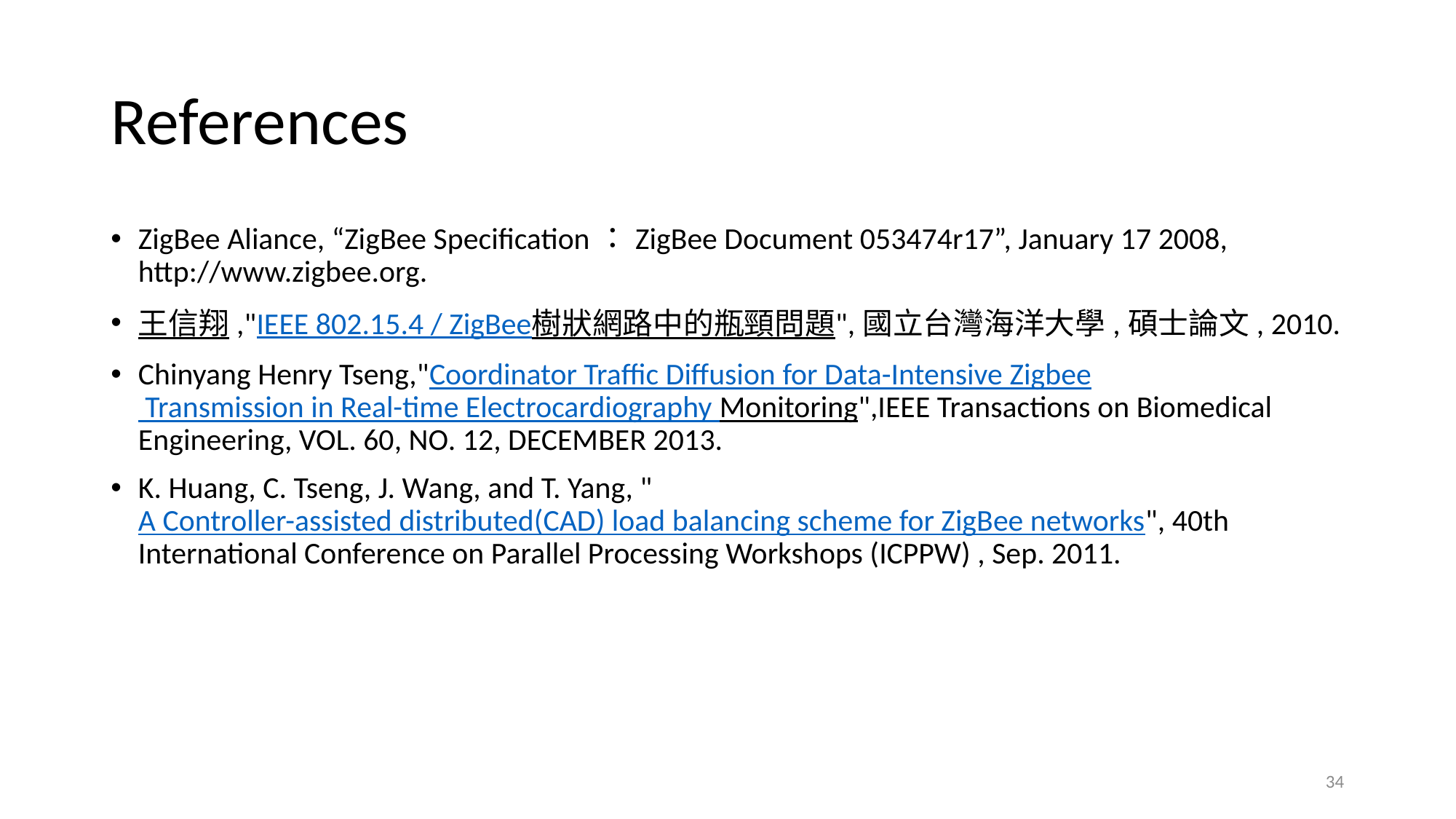

# References
ZigBee Aliance, “ZigBee Specification：ZigBee Document 053474r17”, January 17 2008, http://www.zigbee.org.
王信翔,"IEEE 802.15.4 / ZigBee樹狀網路中的瓶頸問題",國立台灣海洋大學,碩士論文, 2010.
Chinyang Henry Tseng,"Coordinator Traffic Diffusion for Data-Intensive Zigbee Transmission in Real-time Electrocardiography Monitoring",IEEE Transactions on Biomedical Engineering, VOL. 60, NO. 12, DECEMBER 2013.
K. Huang, C. Tseng, J. Wang, and T. Yang, "A Controller-assisted distributed(CAD) load balancing scheme for ZigBee networks", 40th International Conference on Parallel Processing Workshops (ICPPW) , Sep. 2011.

34